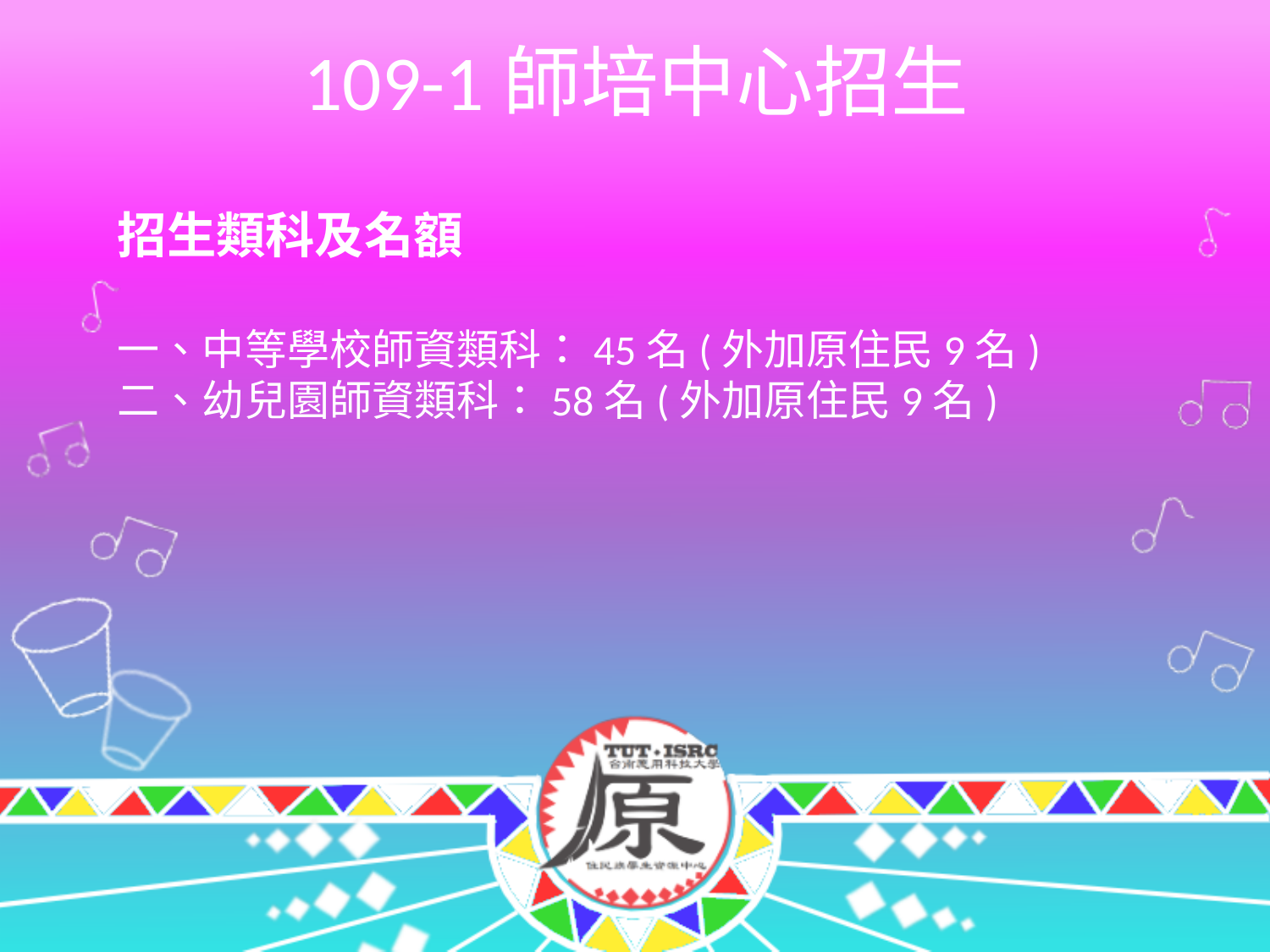

# 109-1師培中心招生
招生類科及名額
一、中等學校師資類科：45名(外加原住民9名)
二、幼兒園師資類科：58名(外加原住民9名) ​